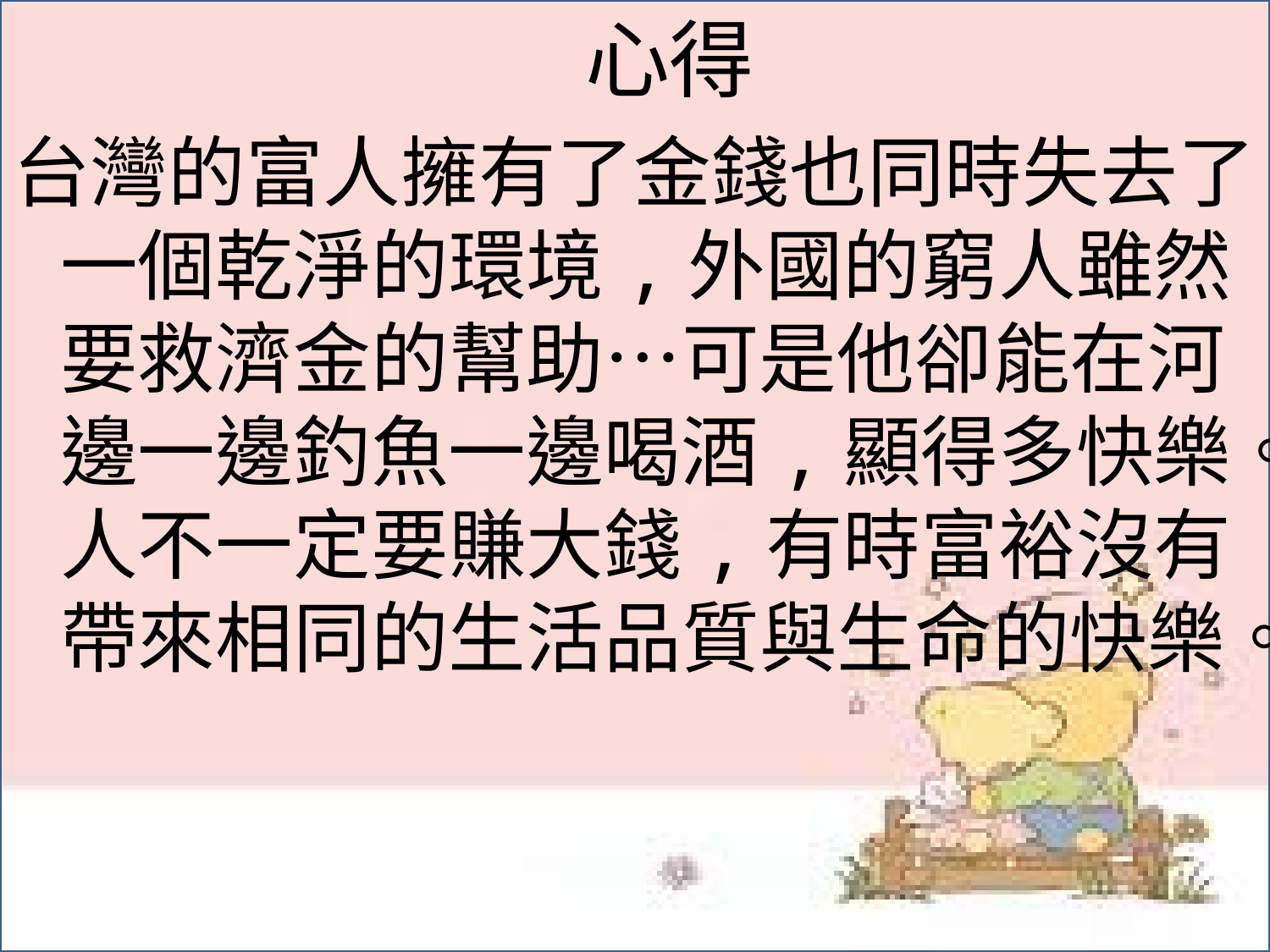

心得
台灣的富人擁有了金錢也同時失去了一個乾淨的環境,外國的窮人雖然要救濟金的幫助…可是他卻能在河邊一邊釣魚一邊喝酒,顯得多快樂。人不一定要賺大錢,有時富裕沒有帶來相同的生活品質與生命的快樂。